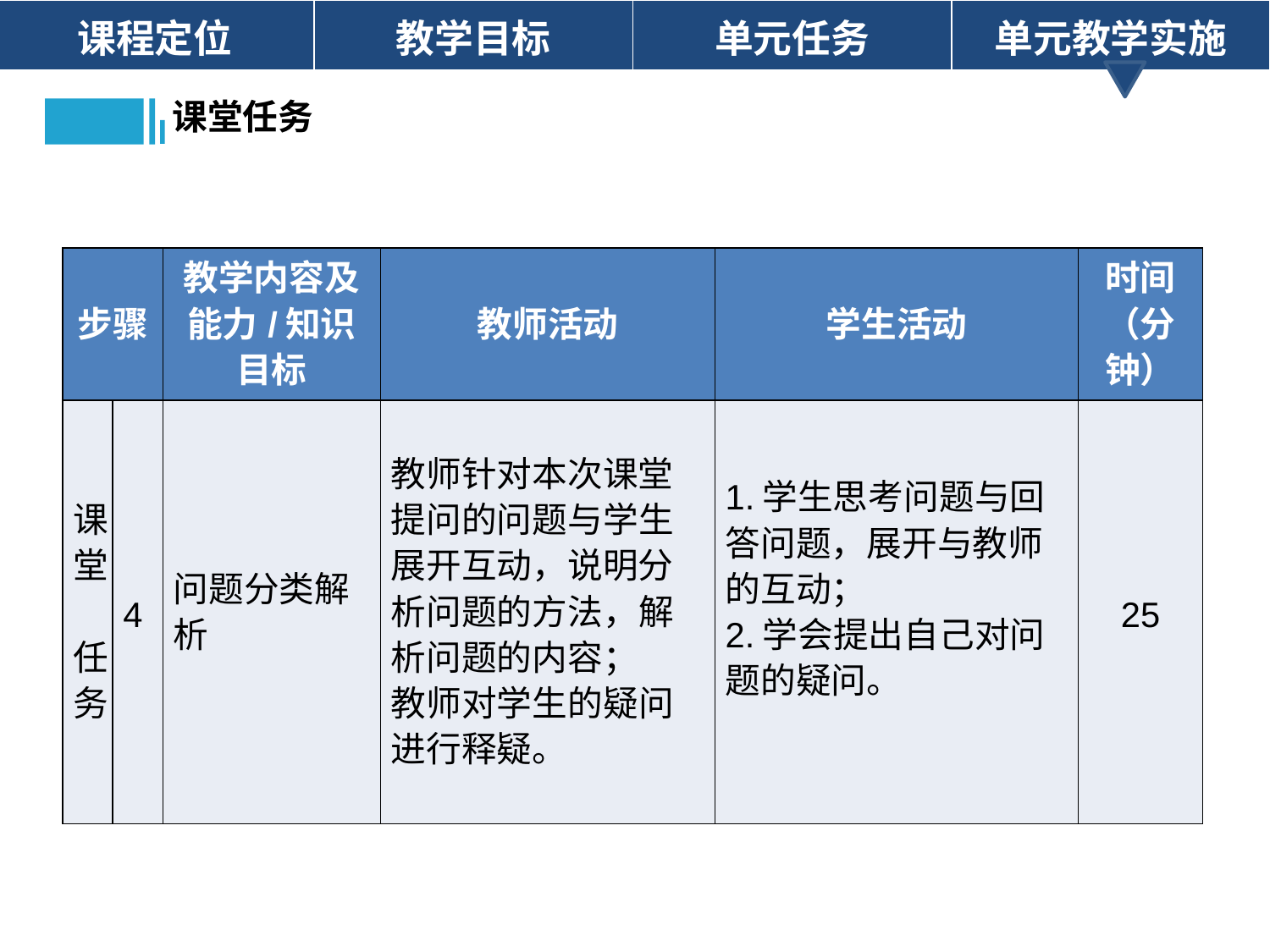

| 课程定位 | 教学目标 | 单元任务 | 单元教学实施 |
| --- | --- | --- | --- |

课堂任务

| 步骤 |  | 教学内容及能力/知识目标 | 教师活动 | 学生活动 | 时间 （分钟） |
| --- | --- | --- | --- | --- | --- |
| 课堂 任务 | 4 | 问题分类解析 | 教师针对本次课堂提问的问题与学生展开互动，说明分析问题的方法，解析问题的内容； 教师对学生的疑问进行释疑。 | 1.学生思考问题与回答问题，展开与教师的互动； 2.学会提出自己对问题的疑问。 | 25 |